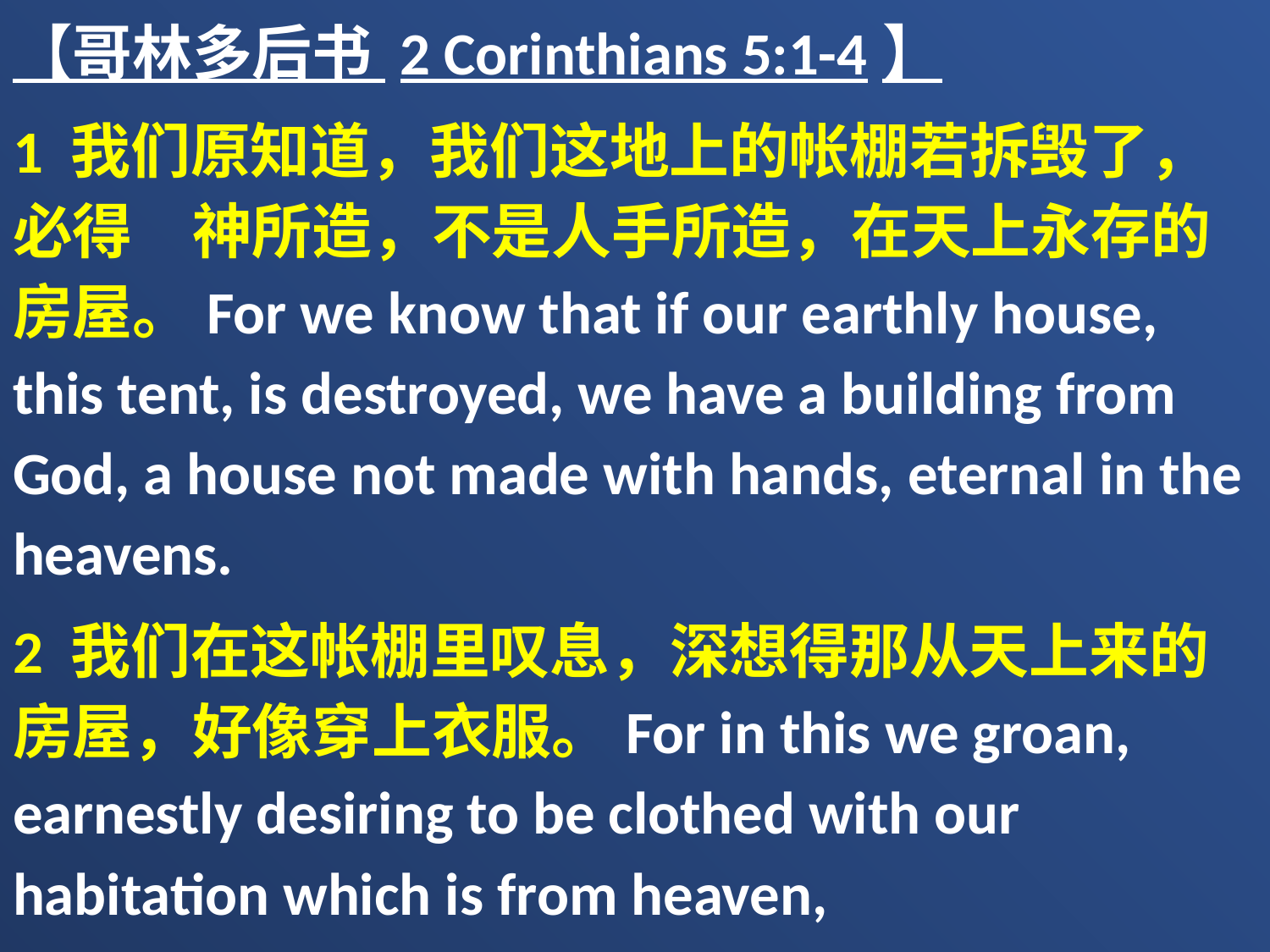

【哥林多后书 2 Corinthians 5:1-4】
1 我们原知道，我们这地上的帐棚若拆毁了，必得　神所造，不是人手所造，在天上永存的房屋。For we know that if our earthly house, this tent, is destroyed, we have a building from God, a house not made with hands, eternal in the heavens.
2 我们在这帐棚里叹息，深想得那从天上来的房屋，好像穿上衣服。For in this we groan, earnestly desiring to be clothed with our habitation which is from heaven,